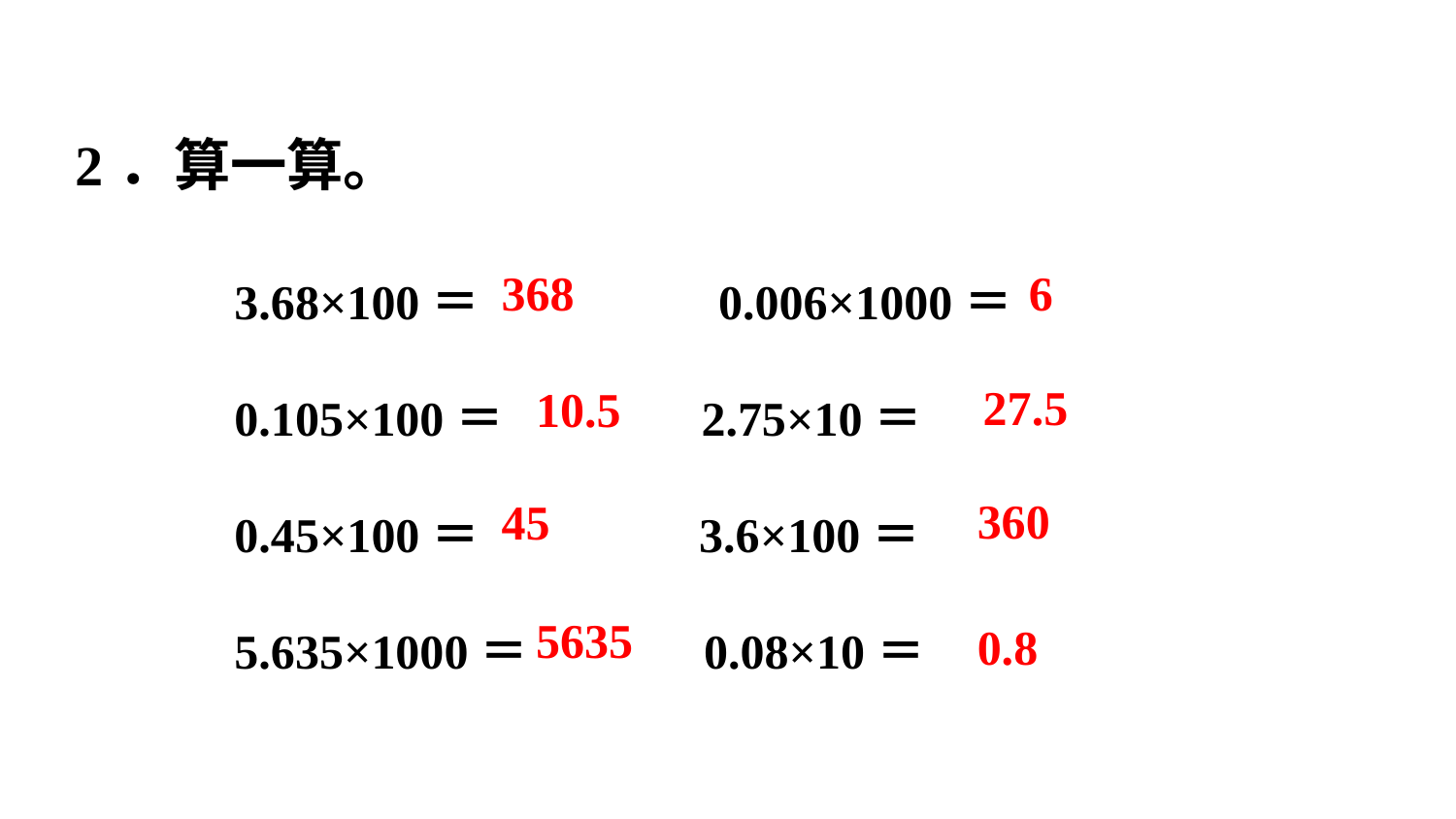

2．算一算。
3.68×100＝ 　　　　  0.006×1000＝
0.105×100＝                 2.75×10＝
0.45×100＝                   3.6×100＝
5.635×1000＝               0.08×10＝
6
368
27.5
10.5
360
45
5635
0.8